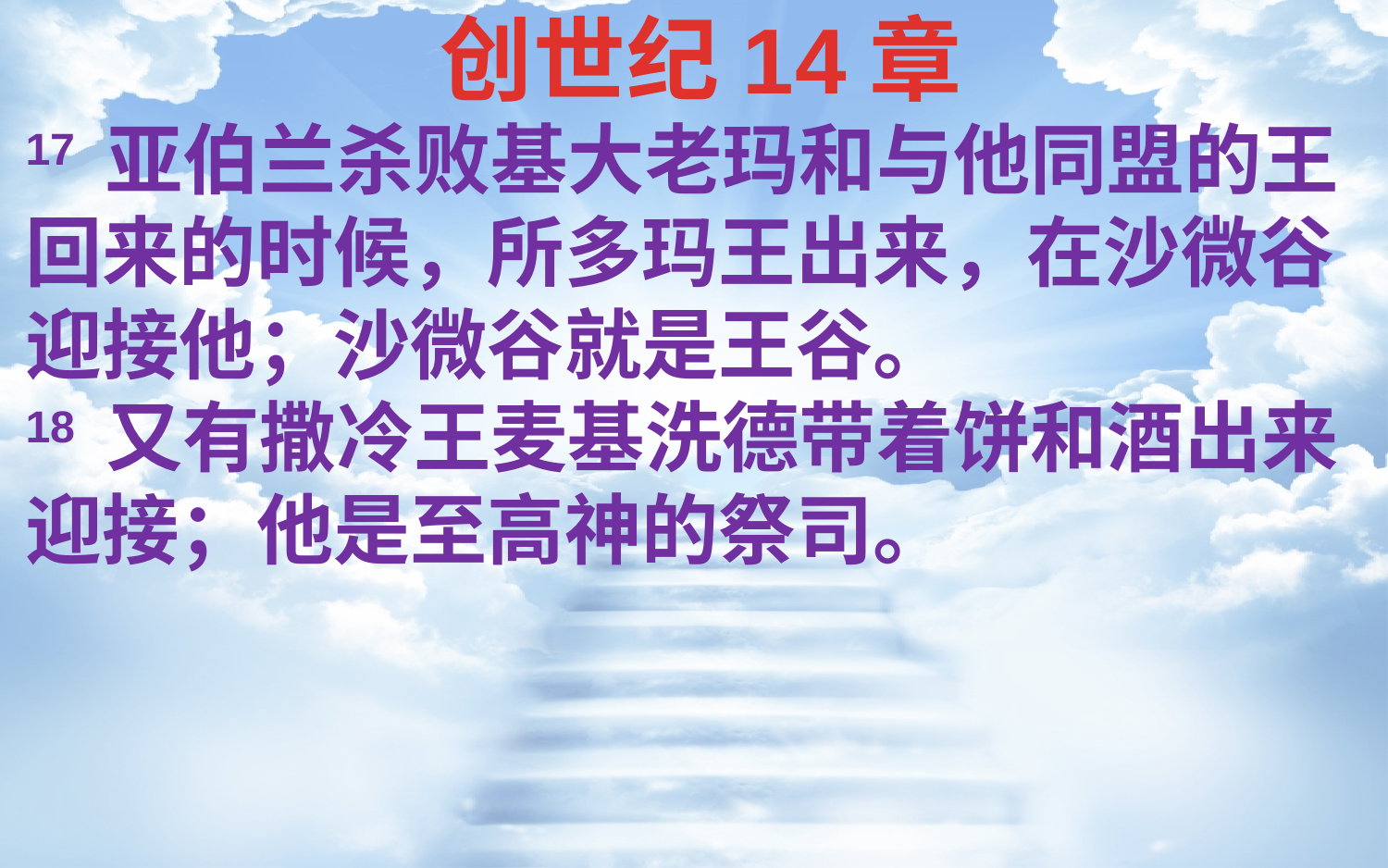

创世纪14章
17 亚伯兰杀败基大老玛和与他同盟的王回来的时候，所多玛王出来，在沙微谷迎接他；沙微谷就是王谷。
18 又有撒冷王麦基洗德带着饼和酒出来迎接；他是至高神的祭司。